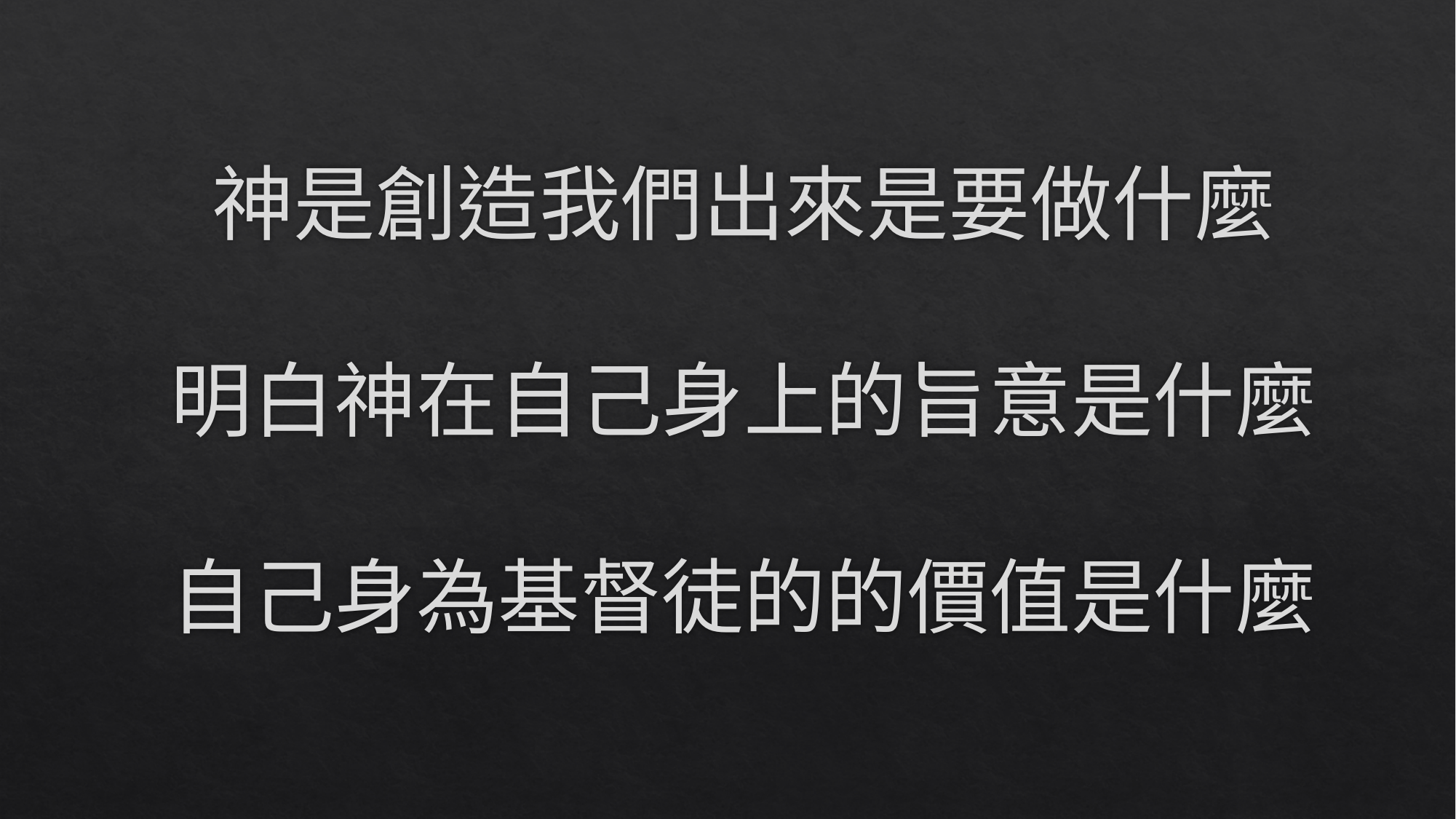

# 神是創造我們出來是要做什麼 明白神在自己身上的旨意是什麼 自己身為基督徒的的價值是什麼